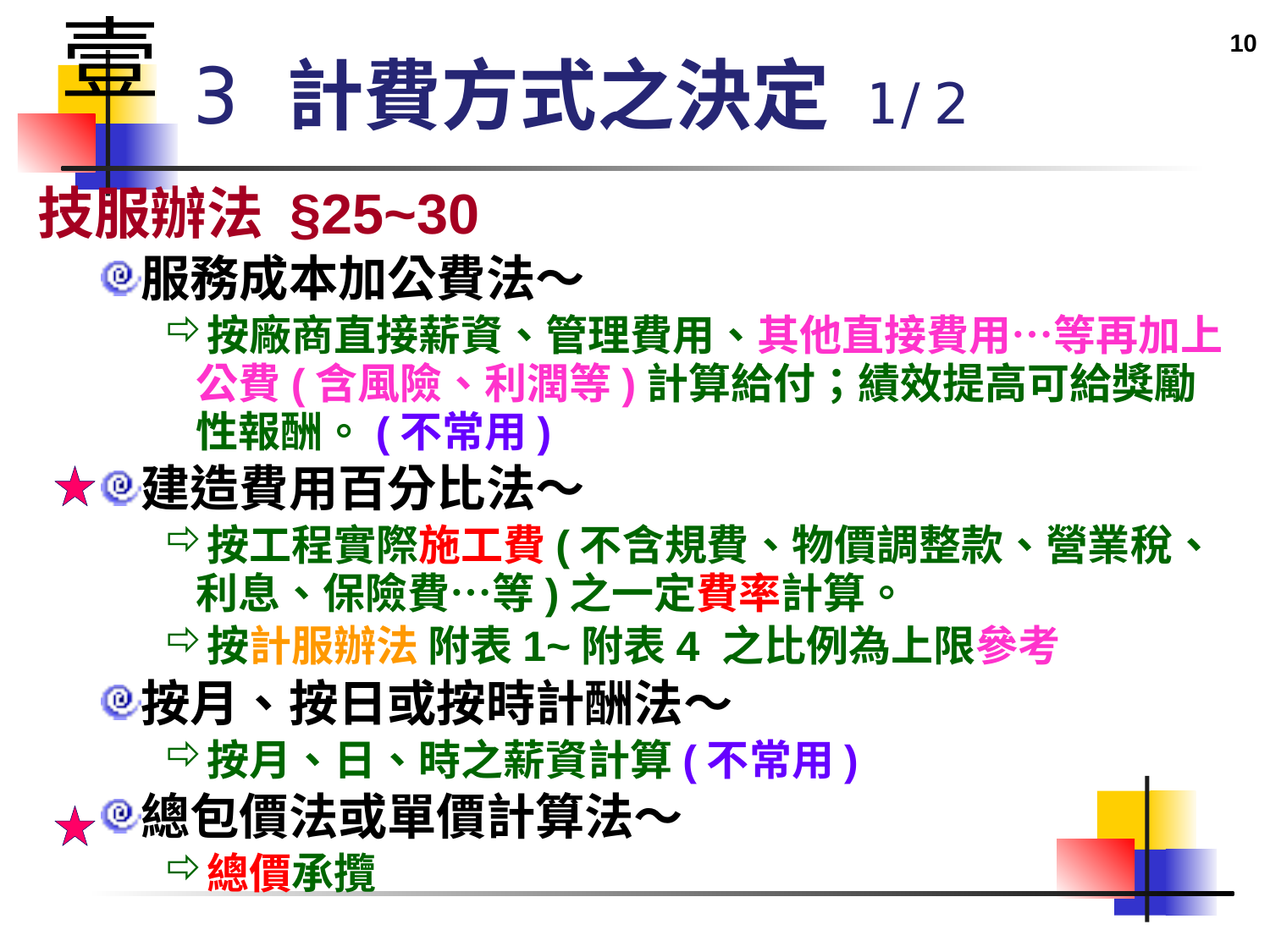

10
壹
# 3 計費方式之決定 1/2
技服辦法 §25~30
服務成本加公費法～
按廠商直接薪資、管理費用、其他直接費用…等再加上公費(含風險、利潤等)計算給付；績效提高可給獎勵性報酬。(不常用)
建造費用百分比法～
按工程實際施工費(不含規費、物價調整款、營業稅、利息、保險費…等)之一定費率計算。
按計服辦法 附表1~附表4 之比例為上限參考
按月、按日或按時計酬法～
按月、日、時之薪資計算(不常用)
總包價法或單價計算法～
總價承攬